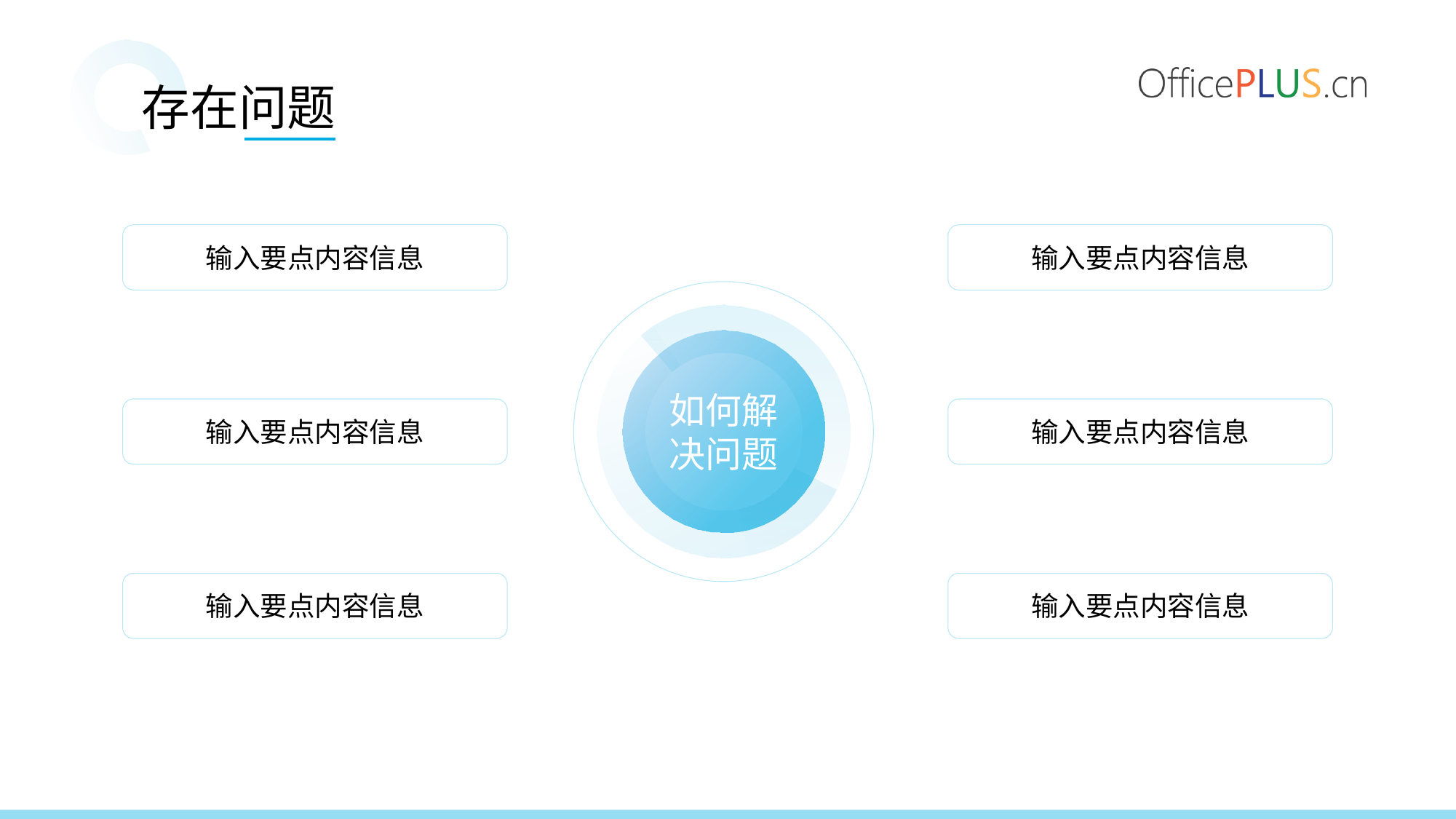

存在问题

输入要点内容信息
输入要点内容信息

如何解决问题

输入要点内容信息
输入要点内容信息

输入要点内容信息
输入要点内容信息